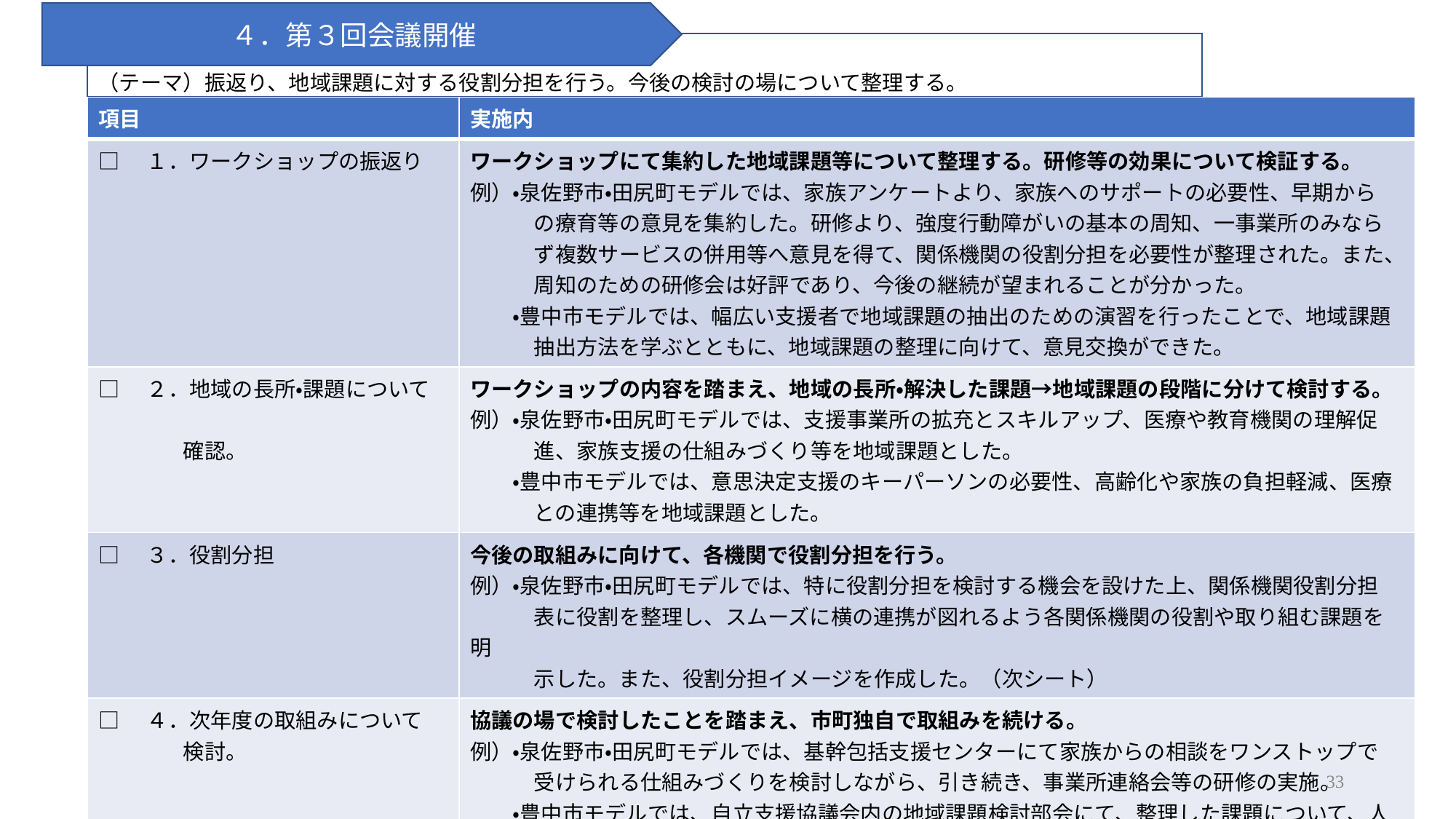

４．第３回会議開催

（テーマ）振返り、地域課題に対する役割分担を行う。今後の検討の場について整理する。
| 項目 | 実施内 |
| --- | --- |
| □　１．ワークショップの振返り | ワークショップにて集約した地域課題等について整理する。研修等の効果について検証する。 例）・泉佐野市・田尻町モデルでは、家族アンケートより、家族へのサポートの必要性、早期から 　　　の療育等の意見を集約した。研修より、強度行動障がいの基本の周知、一事業所のみなら 　　　ず複数サービスの併用等へ意見を得て、関係機関の役割分担を必要性が整理された。また、 　　　周知のための研修会は好評であり、今後の継続が望まれることが分かった。 　　・豊中市モデルでは、幅広い支援者で地域課題の抽出のための演習を行ったことで、地域課題 　　　抽出方法を学ぶとともに、地域課題の整理に向けて、意見交換ができた。 |
| □　２．地域の長所・課題について　　 　　　　確認。 | ワークショップの内容を踏まえ、地域の長所・解決した課題→地域課題の段階に分けて検討する。 例）・泉佐野市・田尻町モデルでは、支援事業所の拡充とスキルアップ、医療や教育機関の理解促 　　　進、家族支援の仕組みづくり等を地域課題とした。 　　・豊中市モデルでは、意思決定支援のキーパーソンの必要性、高齢化や家族の負担軽減、医療 　　　との連携等を地域課題とした。 |
| □　３．役割分担 | 今後の取組みに向けて、各機関で役割分担を行う。 例）・泉佐野市・田尻町モデルでは、特に役割分担を検討する機会を設けた上、関係機関役割分担 　　　表に役割を整理し、スムーズに横の連携が図れるよう各関係機関の役割や取り組む課題を明 　　　示した。また、役割分担イメージを作成した。（次シート） |
| □　４．次年度の取組みについて 　　　　検討。 | 協議の場で検討したことを踏まえ、市町独自で取組みを続ける。 例）・泉佐野市・田尻町モデルでは、基幹包括支援センターにて家族からの相談をワンストップで 　　　受けられる仕組みづくりを検討しながら、引き続き、事業所連絡会等の研修の実施。 　　・豊中市モデルでは、自立支援協議会内の地域課題検討部会にて、整理した課題について、人 　　　口規模や事業所数等を考慮して、市域全体に広げて、検証することとした。 |
| □　５．今後の検討の場について検　　 　　　　討。 | 今後、引き続き検討を行う協議の場を設定する。 例）・泉佐野市・田尻町モデル、豊中市モデル、いずれも自立支援協議会の部会で引き続き検討を 　　　行うこととなった。 |
33